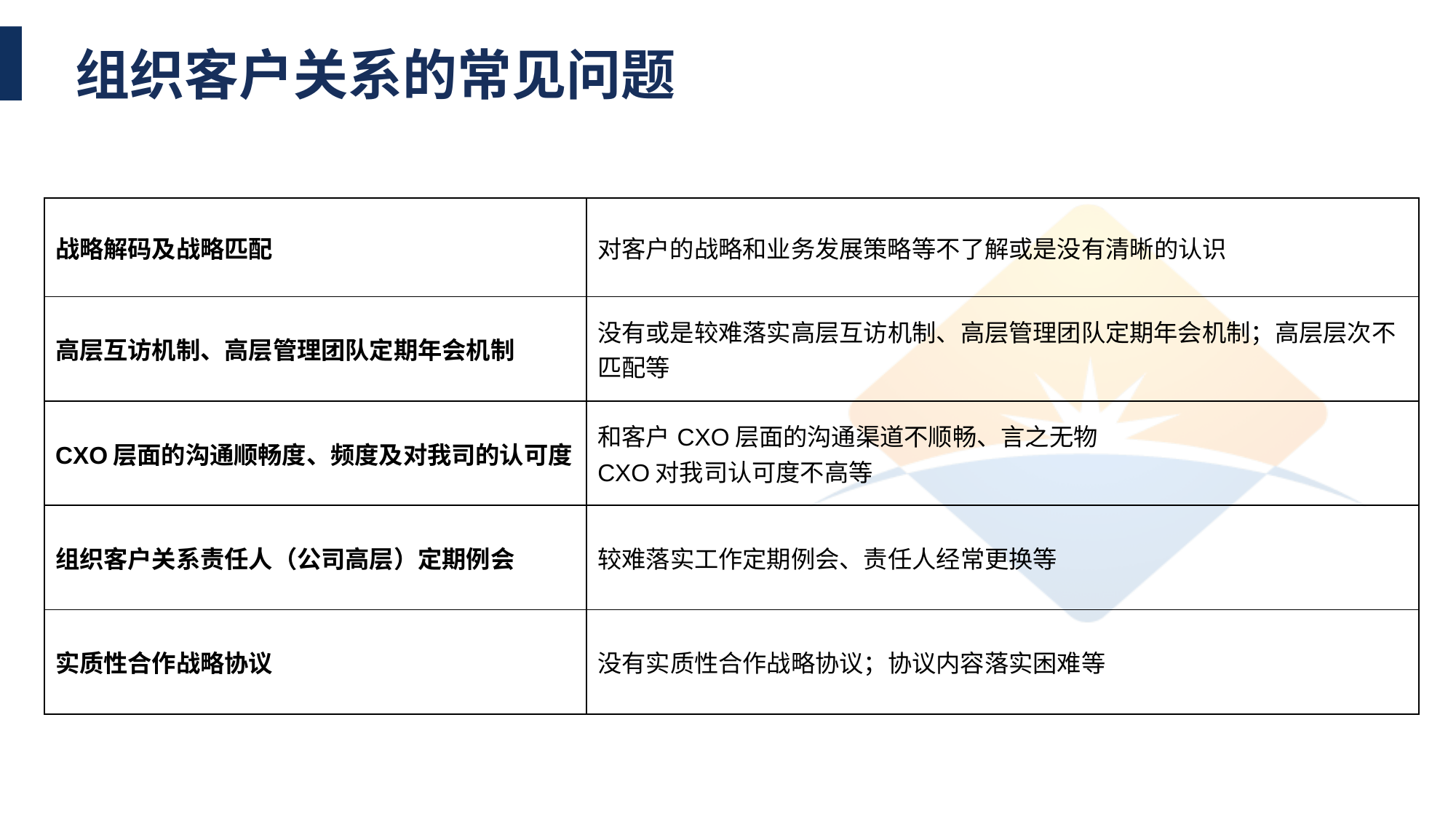

组织客户关系的常见问题
| 战略解码及战略匹配 | 对客户的战略和业务发展策略等不了解或是没有清晰的认识 |
| --- | --- |
| 高层互访机制、高层管理团队定期年会机制 | 没有或是较难落实高层互访机制、高层管理团队定期年会机制；高层层次不匹配等 |
| CXO层面的沟通顺畅度、频度及对我司的认可度 | 和客户CXO层面的沟通渠道不顺畅、言之无物 CXO对我司认可度不高等 |
| 组织客户关系责任人（公司高层）定期例会 | 较难落实工作定期例会、责任人经常更换等 |
| 实质性合作战略协议 | 没有实质性合作战略协议；协议内容落实困难等 |